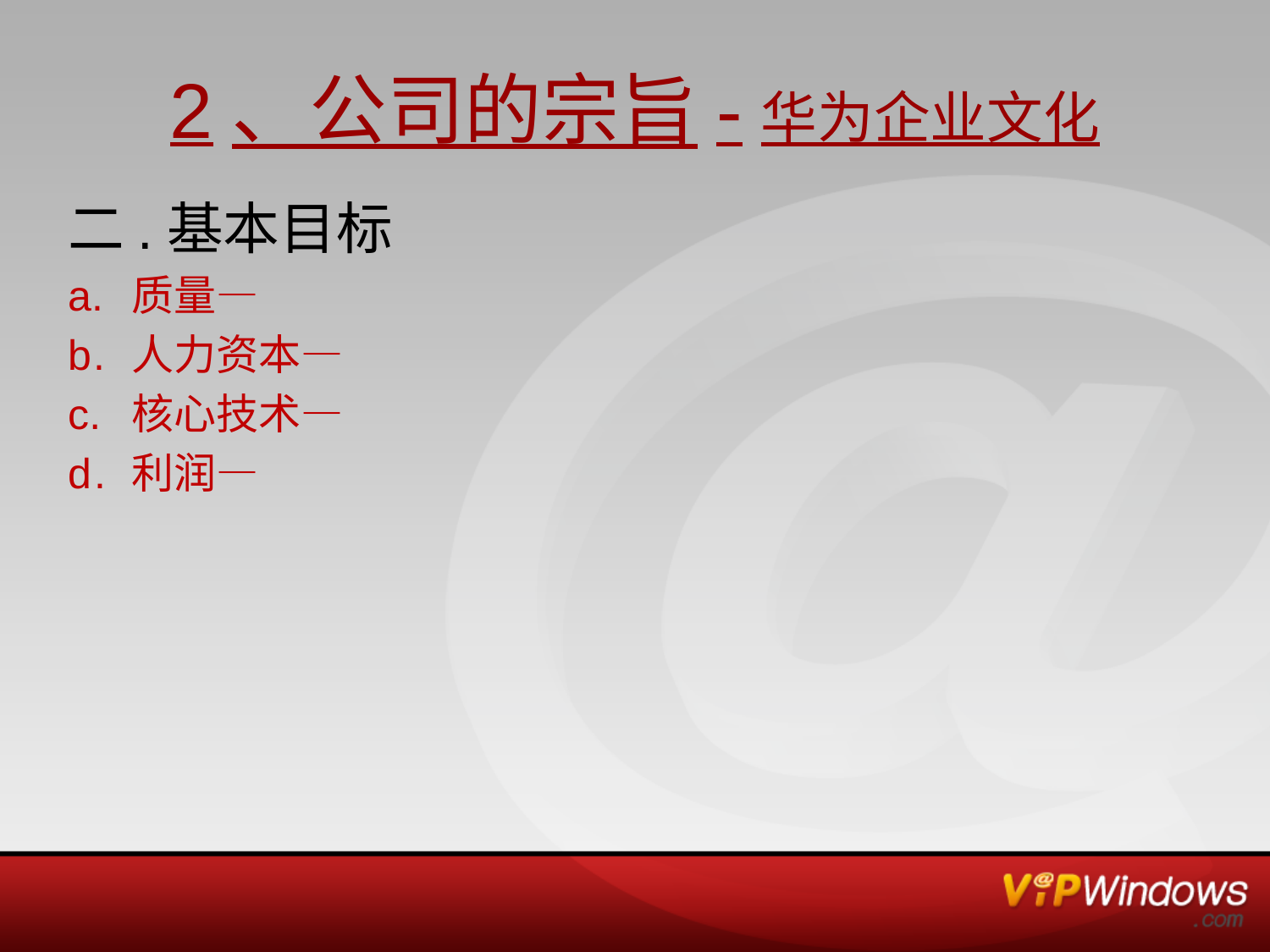

# 2、公司的宗旨-华为企业文化
二.基本目标
质量—
人力资本—
核心技术—
利润—